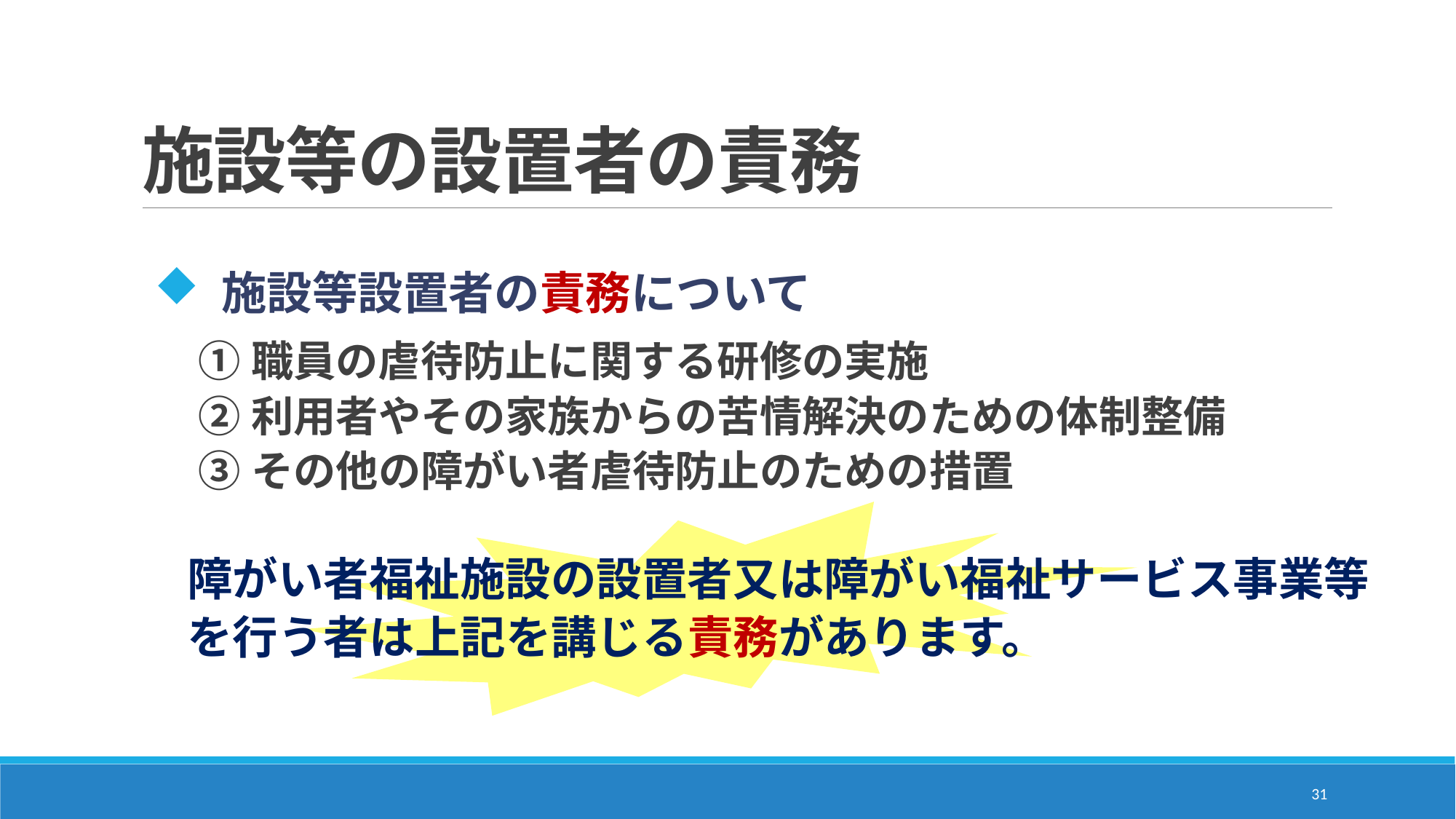

# 施設等の設置者の責務

 施設等設置者の責務について
①職員の虐待防止に関する研修の実施
②利用者やその家族からの苦情解決のための体制整備
③その他の障がい者虐待防止のための措置

　障がい者福祉施設の設置者又は障がい福祉サービス事業等
　を行う者は上記を講じる責務があります。

31